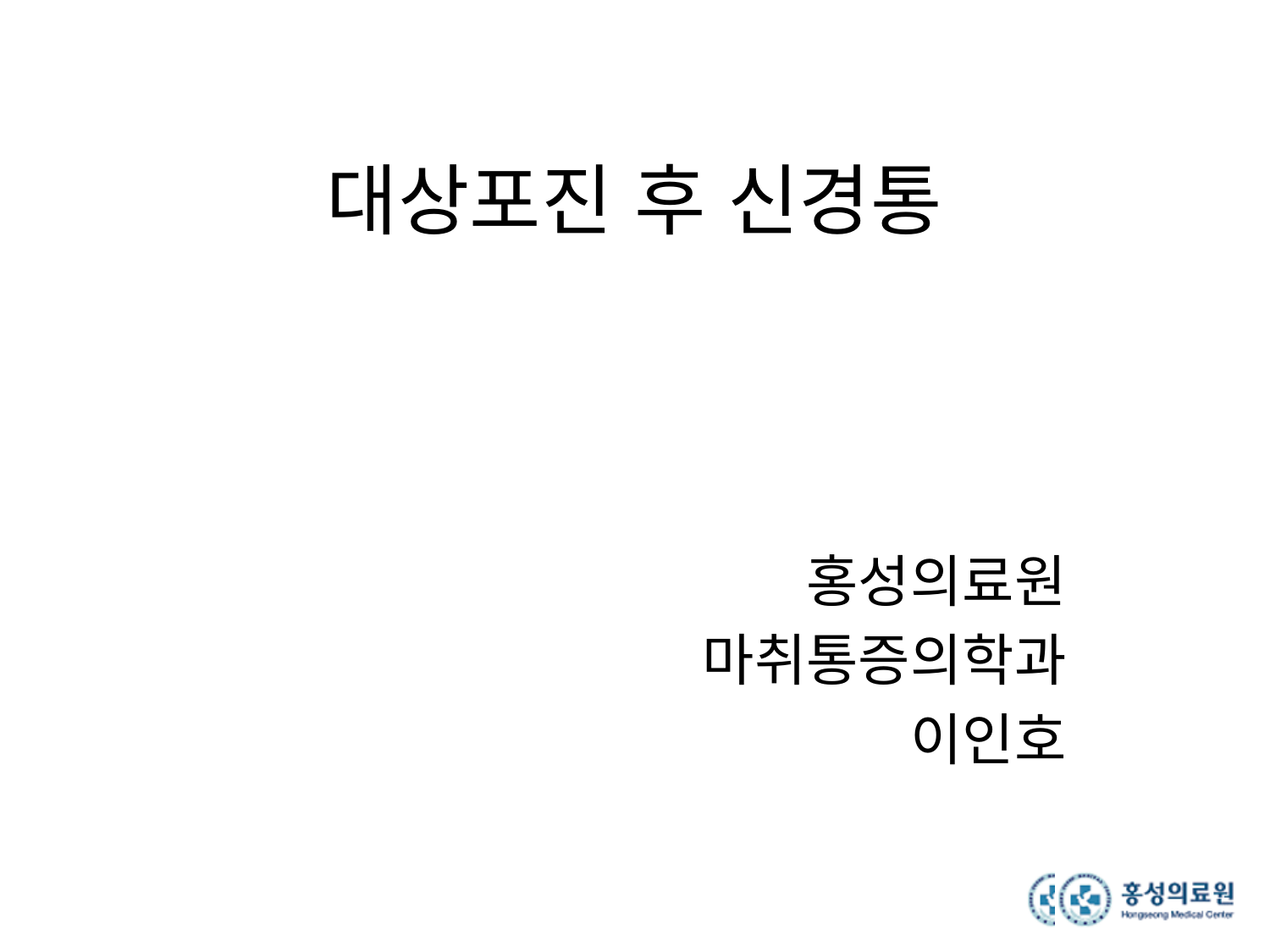

# 대상포진 후 신경통
홍성의료원
마취통증의학과
이인호